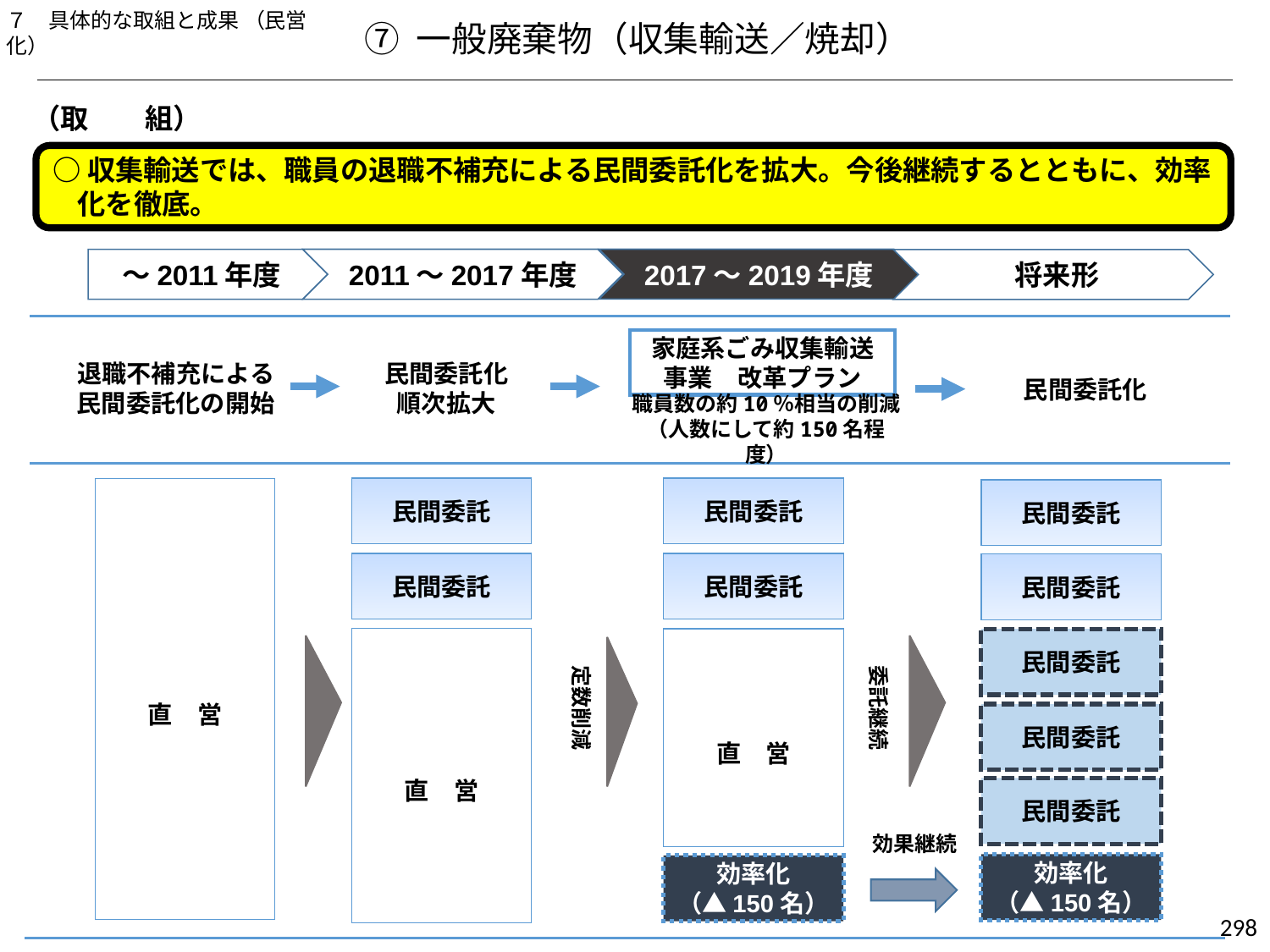

７　具体的な取組と成果 （民営化）
⑦ 一般廃棄物（収集輸送／焼却）
（取　　組）
○収集輸送では、職員の退職不補充による民間委託化を拡大。今後継続するとともに、効率化を徹底。
2011～2017年度
2017～2019年度
～2011年度
将来形
退職不補充による民間委託化の開始
民間委託化
順次拡大
民間委託化
家庭系ごみ収集輸送事業　改革プラン
職員数の約10％相当の削減（人数にして約150名程度）
民間委託
民間委託

直　営
民間委託

直　営
民間委託
民間委託
民間委託

直　営
定数削減

民間委託
民間委託
効果継続
効率化
（▲150名）
効率化
（▲150名）

民間委託
委託継続
298